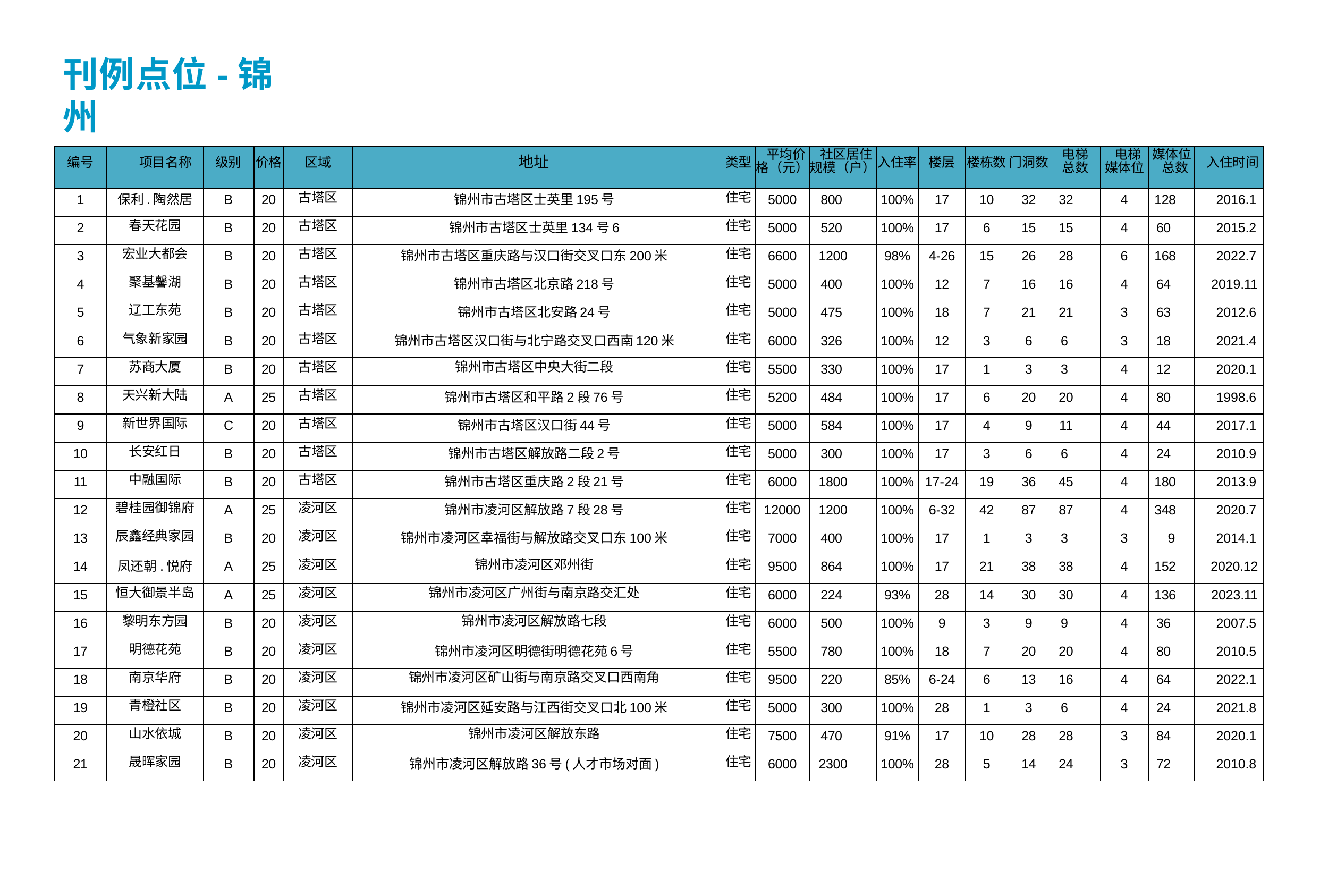

# 刊例点位-锦州
| 编号 | 项目名称 | 级别 | 价格 | 区域 | 地址 | 类型 | 平均价格（元） | 社区居住规模（户） | 入住率 | 楼层 | 楼栋数 | 门洞数 | 电梯总数 | 电梯媒体位 | 媒体位总数 | 入住时间 |
| --- | --- | --- | --- | --- | --- | --- | --- | --- | --- | --- | --- | --- | --- | --- | --- | --- |
| 1 | 保利.陶然居 | B | 20 | 古塔区 | 锦州市古塔区士英里195号 | 住宅 | 5000 | 800 | 100% | 17 | 10 | 32 | 32 | 4 | 128 | 2016.1 |
| 2 | 春天花园 | B | 20 | 古塔区 | 锦州市古塔区士英里134号6 | 住宅 | 5000 | 520 | 100% | 17 | 6 | 15 | 15 | 4 | 60 | 2015.2 |
| 3 | 宏业大都会 | B | 20 | 古塔区 | 锦州市古塔区重庆路与汉口街交叉口东200米 | 住宅 | 6600 | 1200 | 98% | 4-26 | 15 | 26 | 28 | 6 | 168 | 2022.7 |
| 4 | 聚基馨湖 | B | 20 | 古塔区 | 锦州市古塔区北京路218号 | 住宅 | 5000 | 400 | 100% | 12 | 7 | 16 | 16 | 4 | 64 | 2019.11 |
| 5 | 辽工东苑 | B | 20 | 古塔区 | 锦州市古塔区北安路24号 | 住宅 | 5000 | 475 | 100% | 18 | 7 | 21 | 21 | 3 | 63 | 2012.6 |
| 6 | 气象新家园 | B | 20 | 古塔区 | 锦州市古塔区汉口街与北宁路交叉口西南120米 | 住宅 | 6000 | 326 | 100% | 12 | 3 | 6 | 6 | 3 | 18 | 2021.4 |
| 7 | 苏商大厦 | B | 20 | 古塔区 | 锦州市古塔区中央大街二段 | 住宅 | 5500 | 330 | 100% | 17 | 1 | 3 | 3 | 4 | 12 | 2020.1 |
| 8 | 天兴新大陆 | A | 25 | 古塔区 | 锦州市古塔区和平路2段76号 | 住宅 | 5200 | 484 | 100% | 17 | 6 | 20 | 20 | 4 | 80 | 1998.6 |
| 9 | 新世界国际 | C | 20 | 古塔区 | 锦州市古塔区汉口街44号 | 住宅 | 5000 | 584 | 100% | 17 | 4 | 9 | 11 | 4 | 44 | 2017.1 |
| 10 | 长安红日 | B | 20 | 古塔区 | 锦州市古塔区解放路二段2号 | 住宅 | 5000 | 300 | 100% | 17 | 3 | 6 | 6 | 4 | 24 | 2010.9 |
| 11 | 中融国际 | B | 20 | 古塔区 | 锦州市古塔区重庆路2段21号 | 住宅 | 6000 | 1800 | 100% | 17-24 | 19 | 36 | 45 | 4 | 180 | 2013.9 |
| 12 | 碧桂园御锦府 | A | 25 | 凌河区 | 锦州市凌河区解放路7段28号 | 住宅 | 12000 | 1200 | 100% | 6-32 | 42 | 87 | 87 | 4 | 348 | 2020.7 |
| 13 | 辰鑫经典家园 | B | 20 | 凌河区 | 锦州市凌河区幸福街与解放路交叉口东100米 | 住宅 | 7000 | 400 | 100% | 17 | 1 | 3 | 3 | 3 | 9 | 2014.1 |
| 14 | 凤还朝.悦府 | A | 25 | 凌河区 | 锦州市凌河区邓州街 | 住宅 | 9500 | 864 | 100% | 17 | 21 | 38 | 38 | 4 | 152 | 2020.12 |
| 15 | 恒大御景半岛 | A | 25 | 凌河区 | 锦州市凌河区广州街与南京路交汇处 | 住宅 | 6000 | 224 | 93% | 28 | 14 | 30 | 30 | 4 | 136 | 2023.11 |
| 16 | 黎明东方园 | B | 20 | 凌河区 | 锦州市凌河区解放路七段 | 住宅 | 6000 | 500 | 100% | 9 | 3 | 9 | 9 | 4 | 36 | 2007.5 |
| 17 | 明德花苑 | B | 20 | 凌河区 | 锦州市凌河区明德街明德花苑6号 | 住宅 | 5500 | 780 | 100% | 18 | 7 | 20 | 20 | 4 | 80 | 2010.5 |
| 18 | 南京华府 | B | 20 | 凌河区 | 锦州市凌河区矿山街与南京路交叉口西南角 | 住宅 | 9500 | 220 | 85% | 6-24 | 6 | 13 | 16 | 4 | 64 | 2022.1 |
| 19 | 青橙社区 | B | 20 | 凌河区 | 锦州市凌河区延安路与江西街交叉口北100米 | 住宅 | 5000 | 300 | 100% | 28 | 1 | 3 | 6 | 4 | 24 | 2021.8 |
| 20 | 山水依城 | B | 20 | 凌河区 | 锦州市凌河区解放东路 | 住宅 | 7500 | 470 | 91% | 17 | 10 | 28 | 28 | 3 | 84 | 2020.1 |
| 21 | 晟晖家园 | B | 20 | 凌河区 | 锦州市凌河区解放路36号(人才市场对面) | 住宅 | 6000 | 2300 | 100% | 28 | 5 | 14 | 24 | 3 | 72 | 2010.8 |